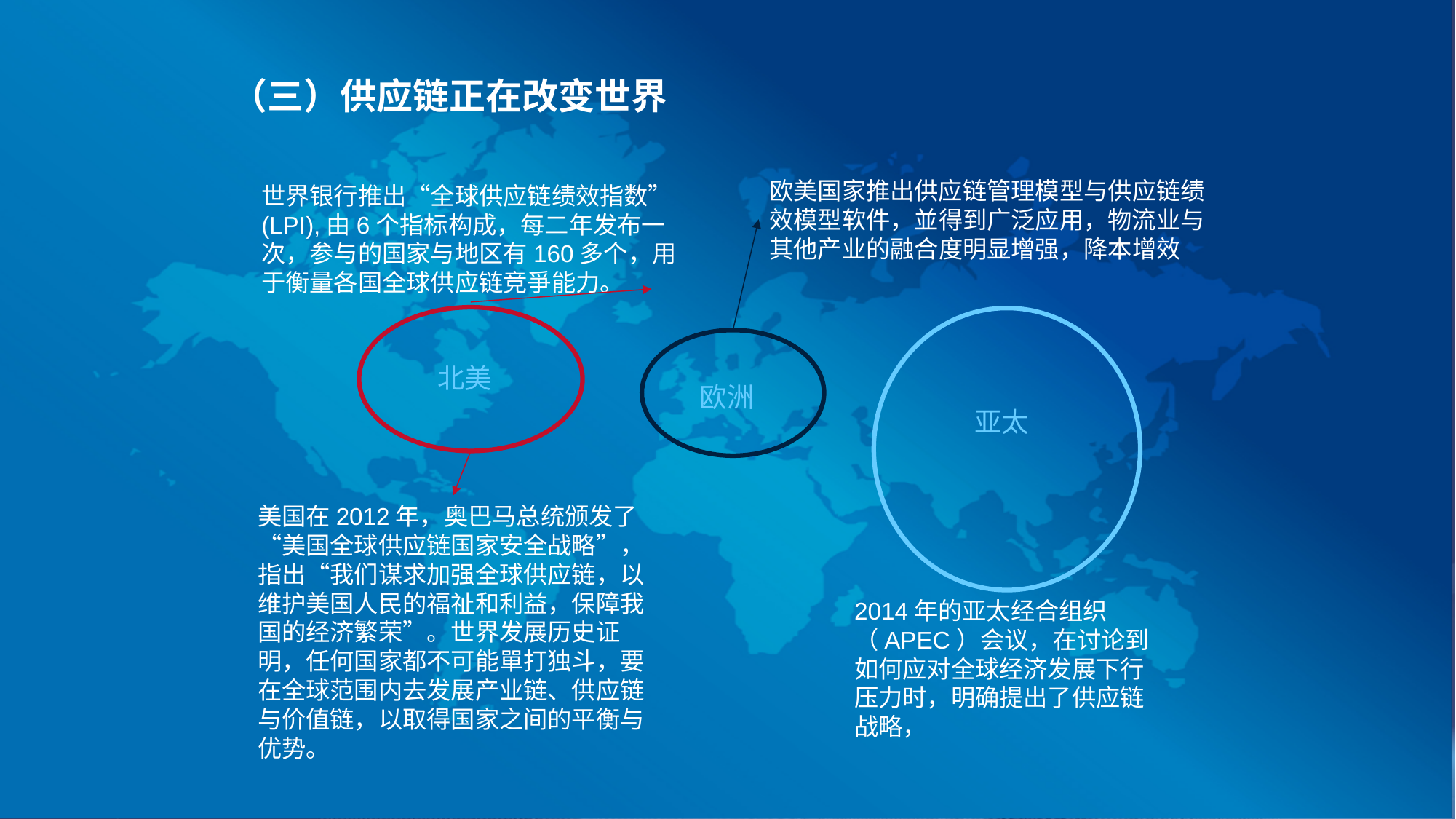

（三）供应链正在改变世界
欧美国家推出供应链管理模型与供应链绩效模型软件，並得到广泛应用，物流业与其他产业的融合度明显增强，降本增效
世界银行推出“全球供应链绩效指数”(LPI),由6个指标构成，每二年发布一次，参与的国家与地区有160多个，用于衡量各国全球供应链竞爭能力。

北美
欧洲
亚太
美国在2012年，奥巴马总统颁发了“美国全球供应链国家安全战略”，指出“我们谋求加强全球供应链，以维护美国人民的福祉和利益，保障我国的经济繁荣”。世界发展历史证明，任何国家都不可能單打独斗，要在全球范围内去发展产业链、供应链与价值链，以取得国家之间的平衡与优势。
2014年的亚太经合组织（APEC）会议，在讨论到如何应对全球经济发展下行压力时，明确提出了供应链战略，